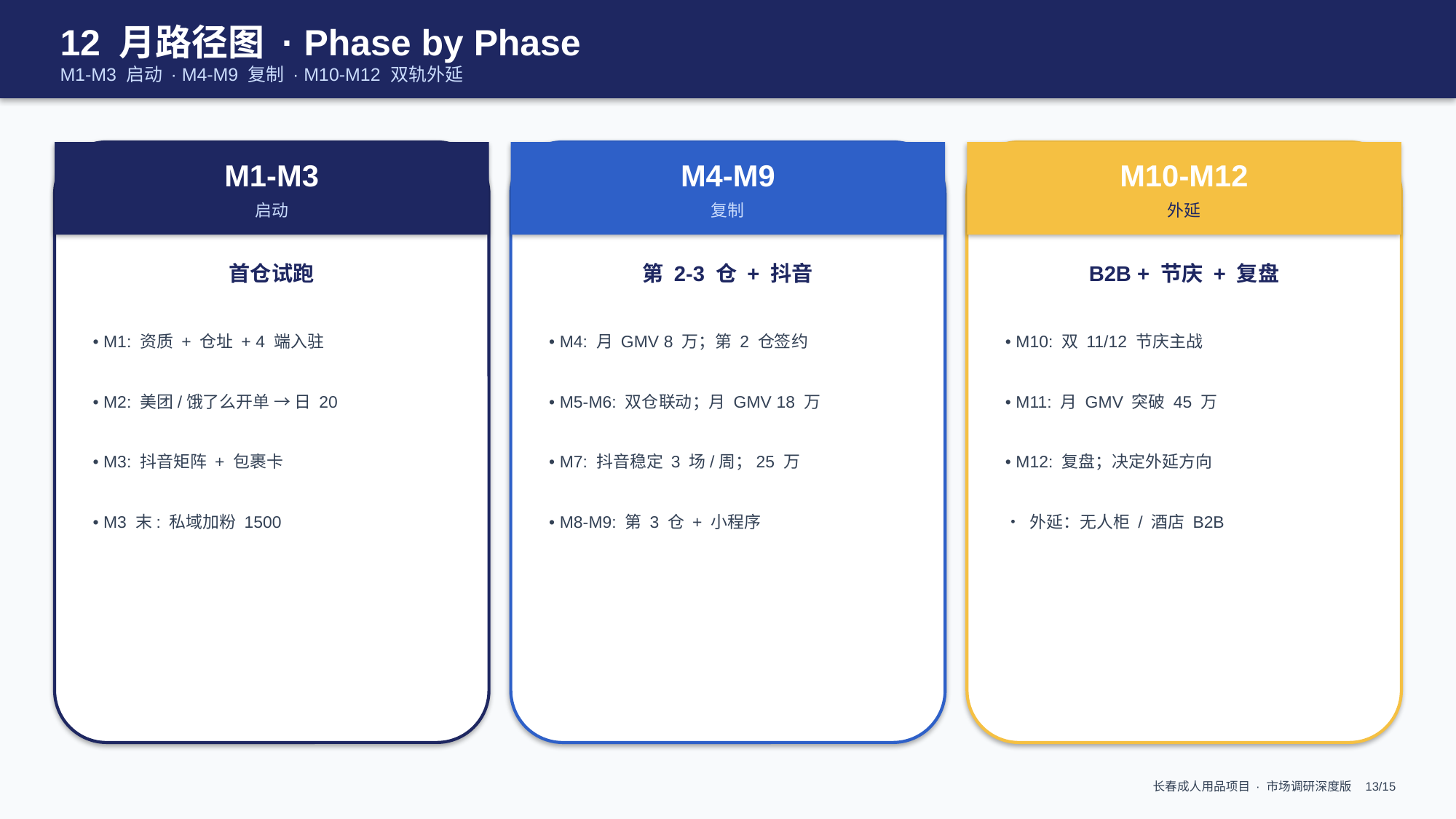

12 月路径图 · Phase by Phase
M1-M3 启动 · M4-M9 复制 · M10-M12 双轨外延

M1-M3
M4-M9
M10-M12
启动
复制
外延
首仓试跑
第 2-3 仓 + 抖音
B2B + 节庆 + 复盘
• M1: 资质 + 仓址 + 4 端入驻
• M4: 月 GMV 8 万；第 2 仓签约
• M10: 双 11/12 节庆主战
• M2: 美团/饿了么开单 → 日 20
• M5-M6: 双仓联动；月 GMV 18 万
• M11: 月 GMV 突破 45 万
• M3: 抖音矩阵 + 包裹卡
• M7: 抖音稳定 3 场/周；25 万
• M12: 复盘；决定外延方向
• M3 末: 私域加粉 1500
• M8-M9: 第 3 仓 + 小程序
• 外延：无人柜 / 酒店 B2B
长春成人用品项目 · 市场调研深度版    13/15